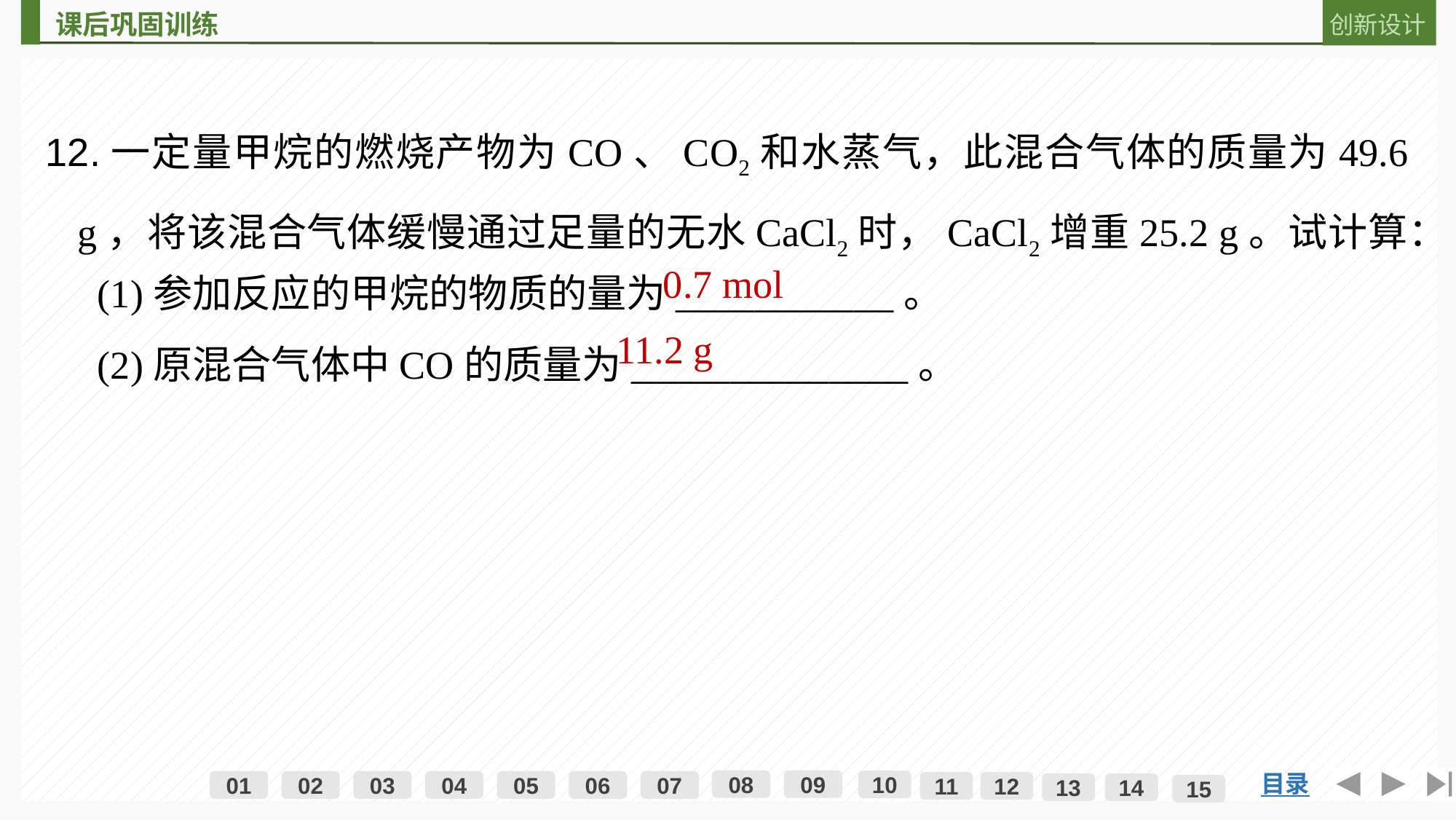

12.一定量甲烷的燃烧产物为CO、CO2和水蒸气，此混合气体的质量为49.6 g，将该混合气体缓慢通过足量的无水CaCl2时，CaCl2增重25.2 g。试计算：
(1)参加反应的甲烷的物质的量为___________。
(2)原混合气体中CO的质量为______________。
0.7 mol
11.2 g